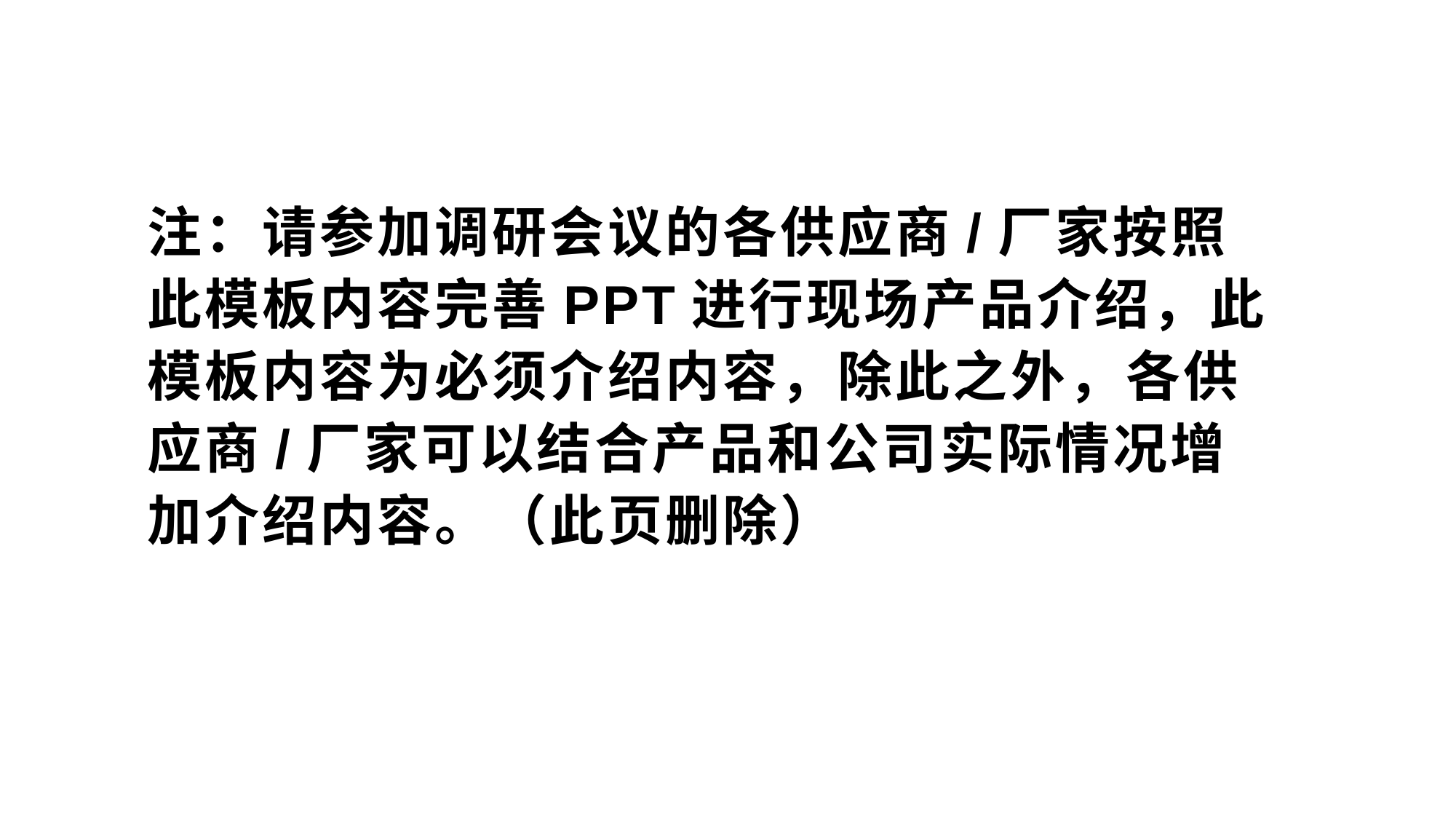

注：请参加调研会议的各供应商/厂家按照此模板内容完善PPT进行现场产品介绍，此模板内容为必须介绍内容，除此之外，各供应商/厂家可以结合产品和公司实际情况增加介绍内容。（此页删除）